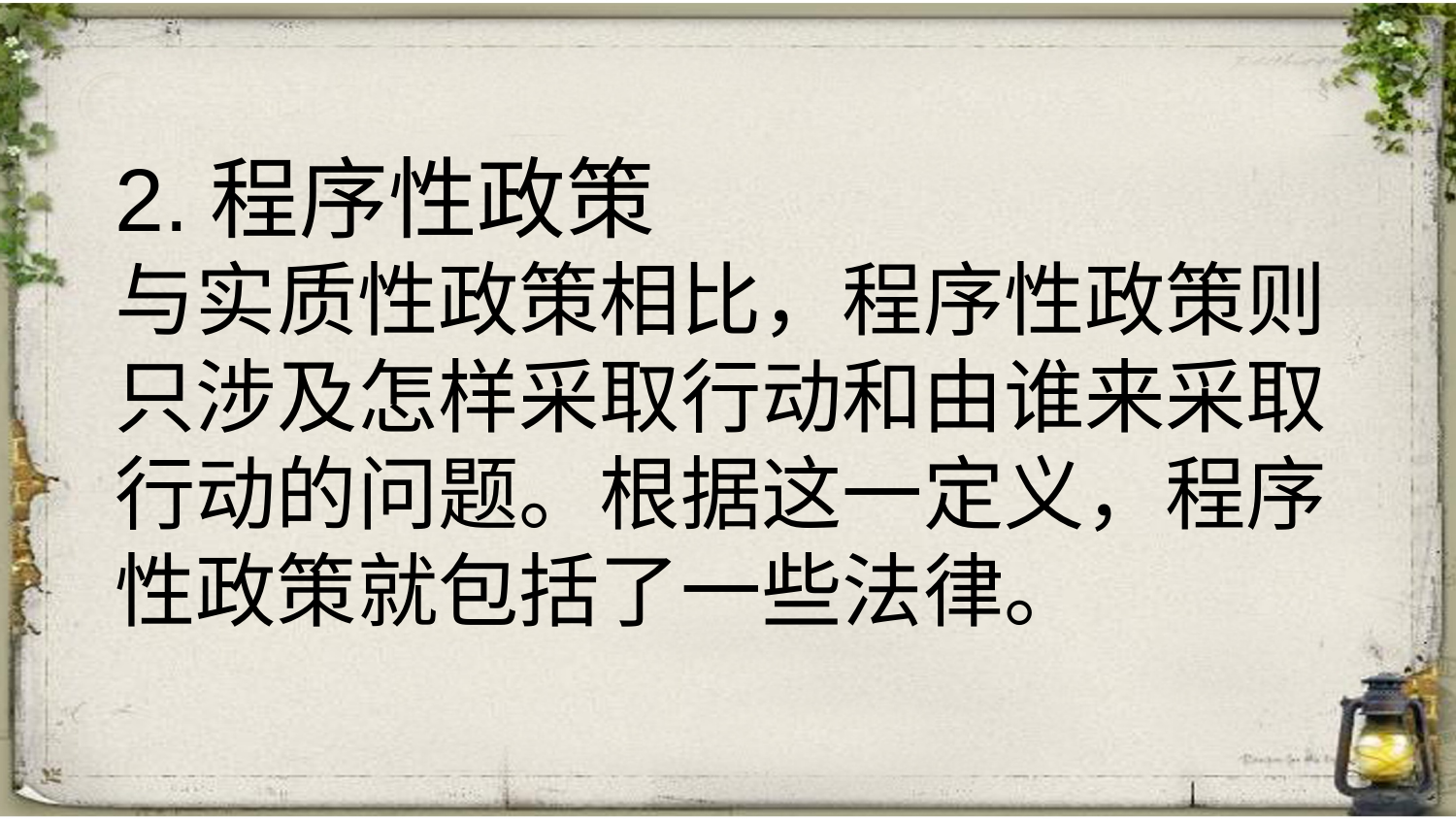

2.程序性政策
与实质性政策相比，程序性政策则只涉及怎样采取行动和由谁来采取行动的问题。根据这一定义，程序性政策就包括了一些法律。